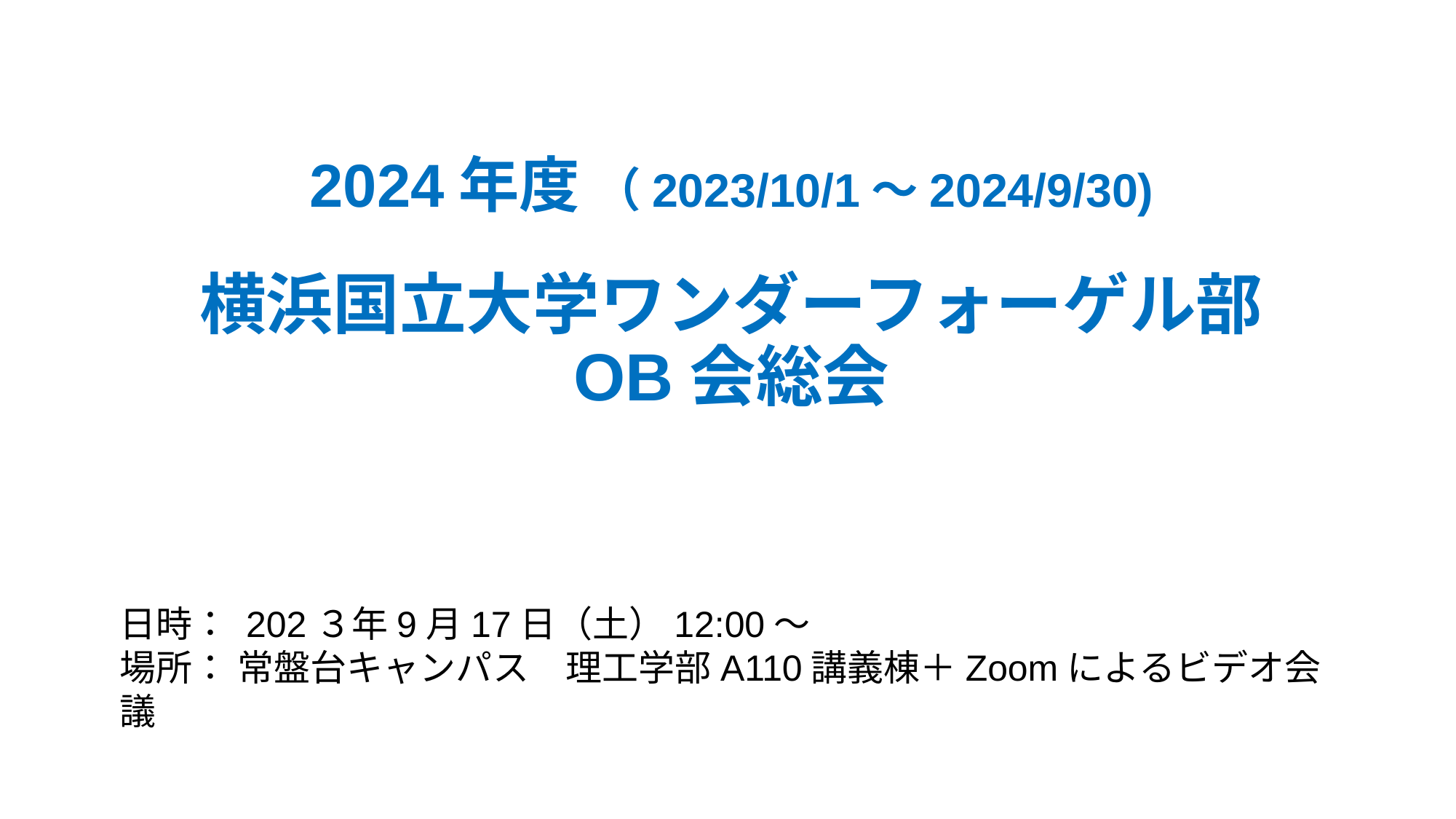

# 2024年度 （2023/10/1～2024/9/30) 横浜国立大学ワンダーフォーゲル部 OB会総会
日時： 202３年9月17日（土）12:00～
場所： 常盤台キャンパス　理工学部A110講義棟＋Zoomによるビデオ会議